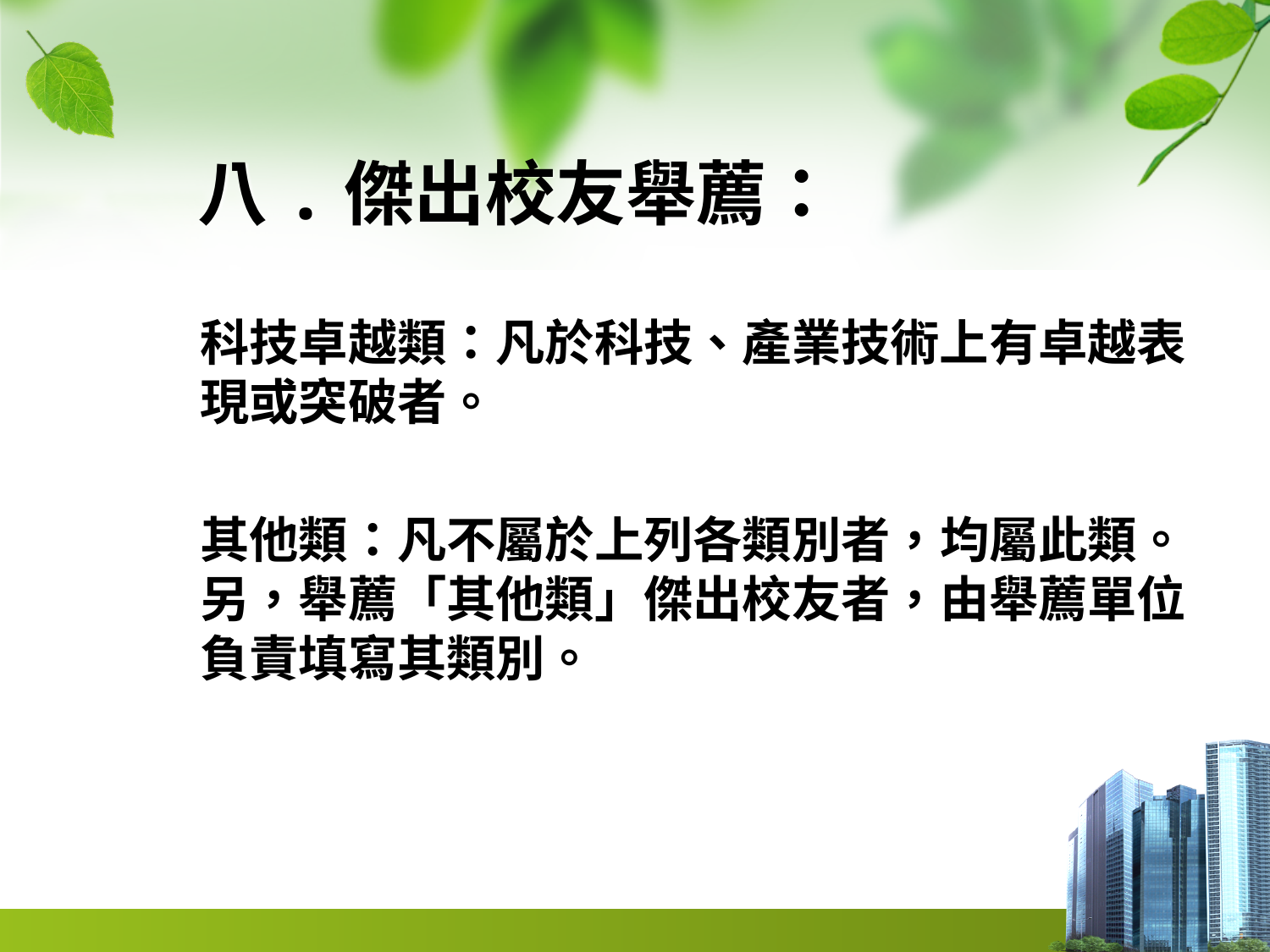

# 八.傑出校友舉薦：

科技卓越類：凡於科技、產業技術上有卓越表現或突破者。

其他類：凡不屬於上列各類別者，均屬此類。另，舉薦「其他類」傑出校友者，由舉薦單位負責填寫其類別。